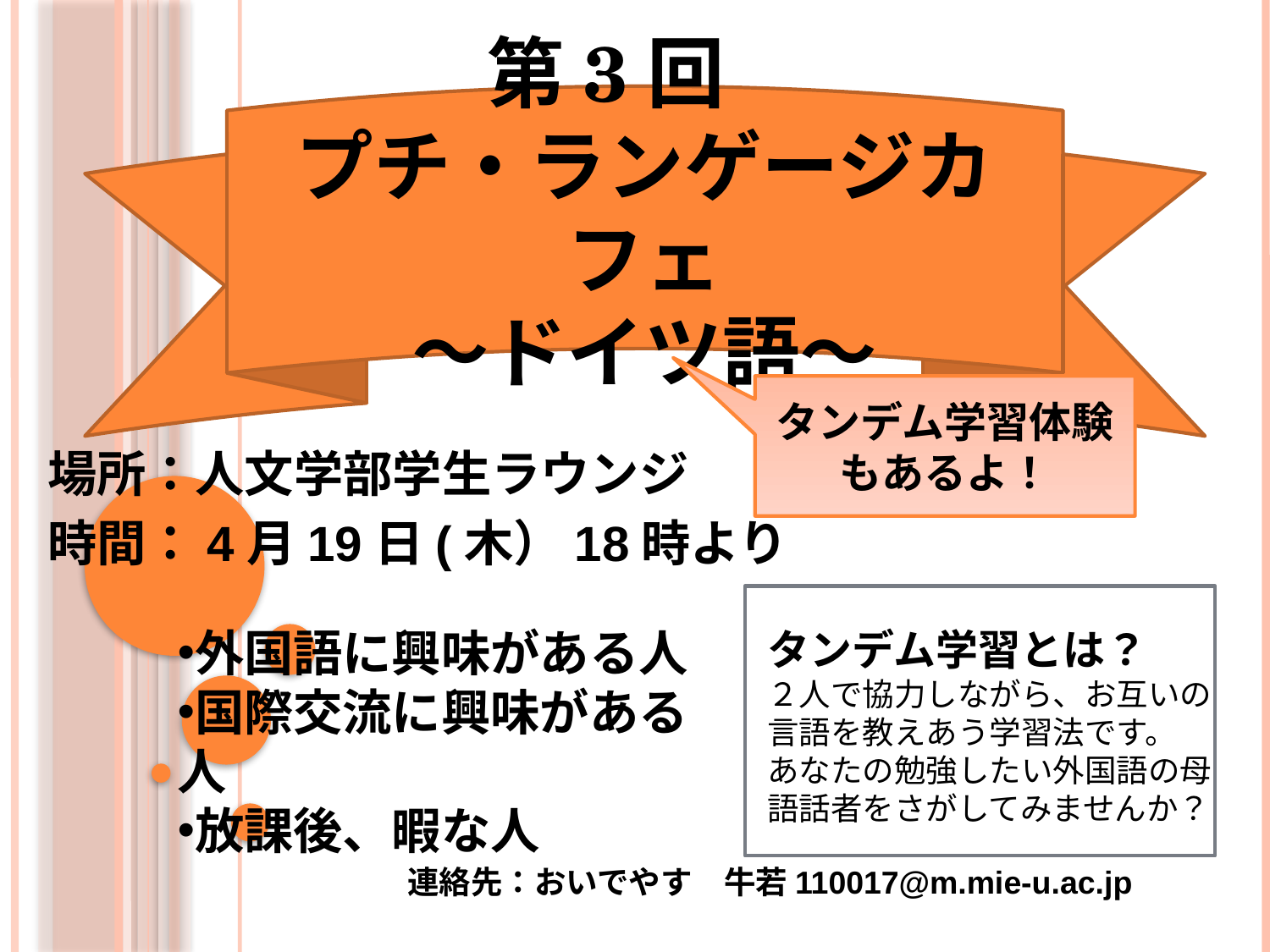

第3回
プチ・ランゲージカフェ
～ドイツ語～

タンデム学習体験もあるよ！
場所：人文学部学生ラウンジ
時間：4月19日(木）18時より

タンデム学習とは？
２人で協力しながら、お互いの言語を教えあう学習法です。
あなたの勉強したい外国語の母語話者をさがしてみませんか？
外国語に興味がある人
国際交流に興味がある人
放課後、暇な人
連絡先：おいでやす　牛若110017@m.mie-u.ac.jp